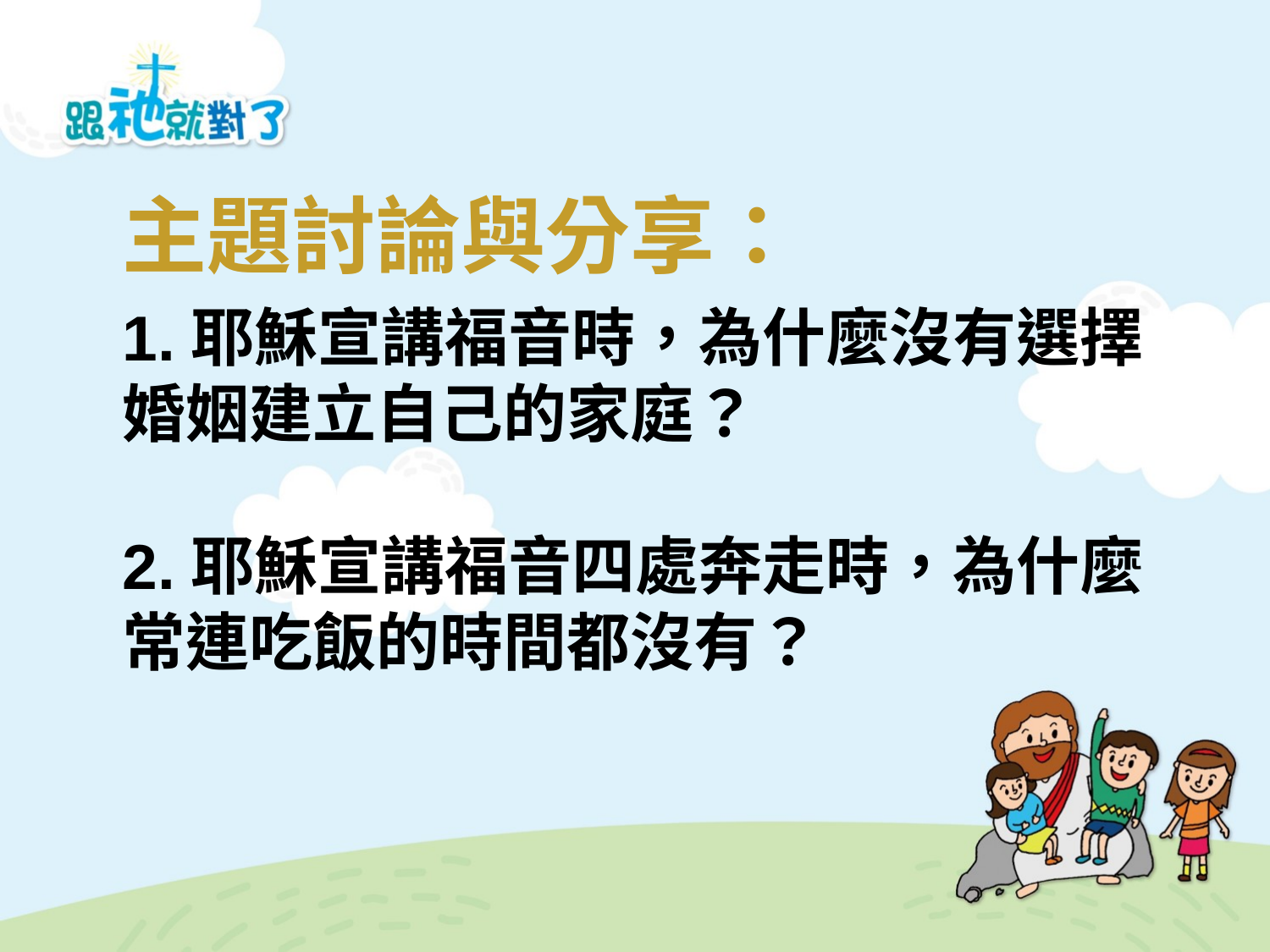

主題討論與分享：
1.耶穌宣講福音時，為什麼沒有選擇婚姻建立自己的家庭？

2.耶穌宣講福音四處奔走時，為什麼常連吃飯的時間都沒有？